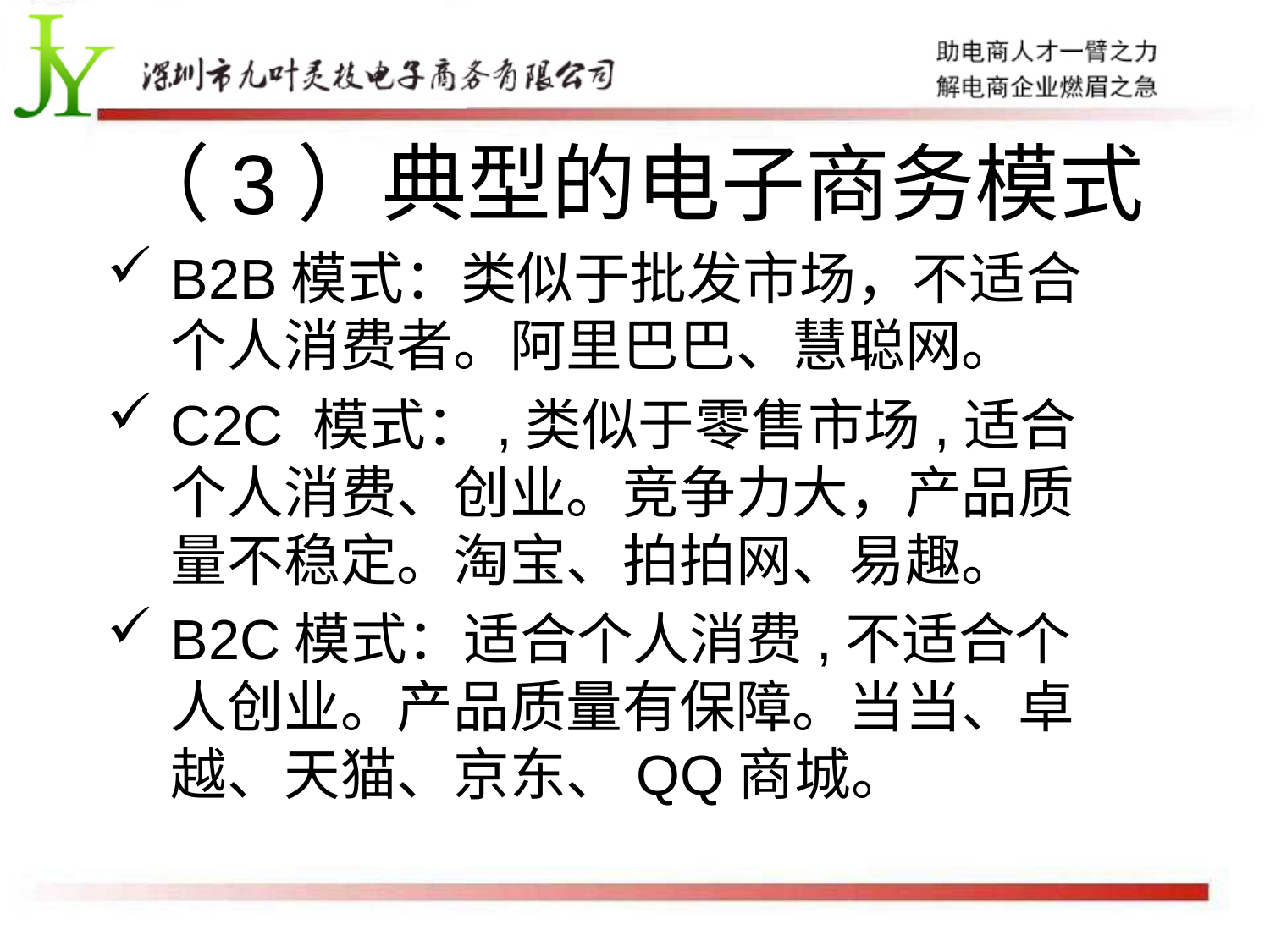

# （3）典型的电子商务模式
B2B模式：类似于批发市场，不适合个人消费者。阿里巴巴、慧聪网。
C2C 模式：,类似于零售市场,适合个人消费、创业。竞争力大，产品质量不稳定。淘宝、拍拍网、易趣。
B2C模式：适合个人消费,不适合个人创业。产品质量有保障。当当、卓越、天猫、京东、QQ商城。